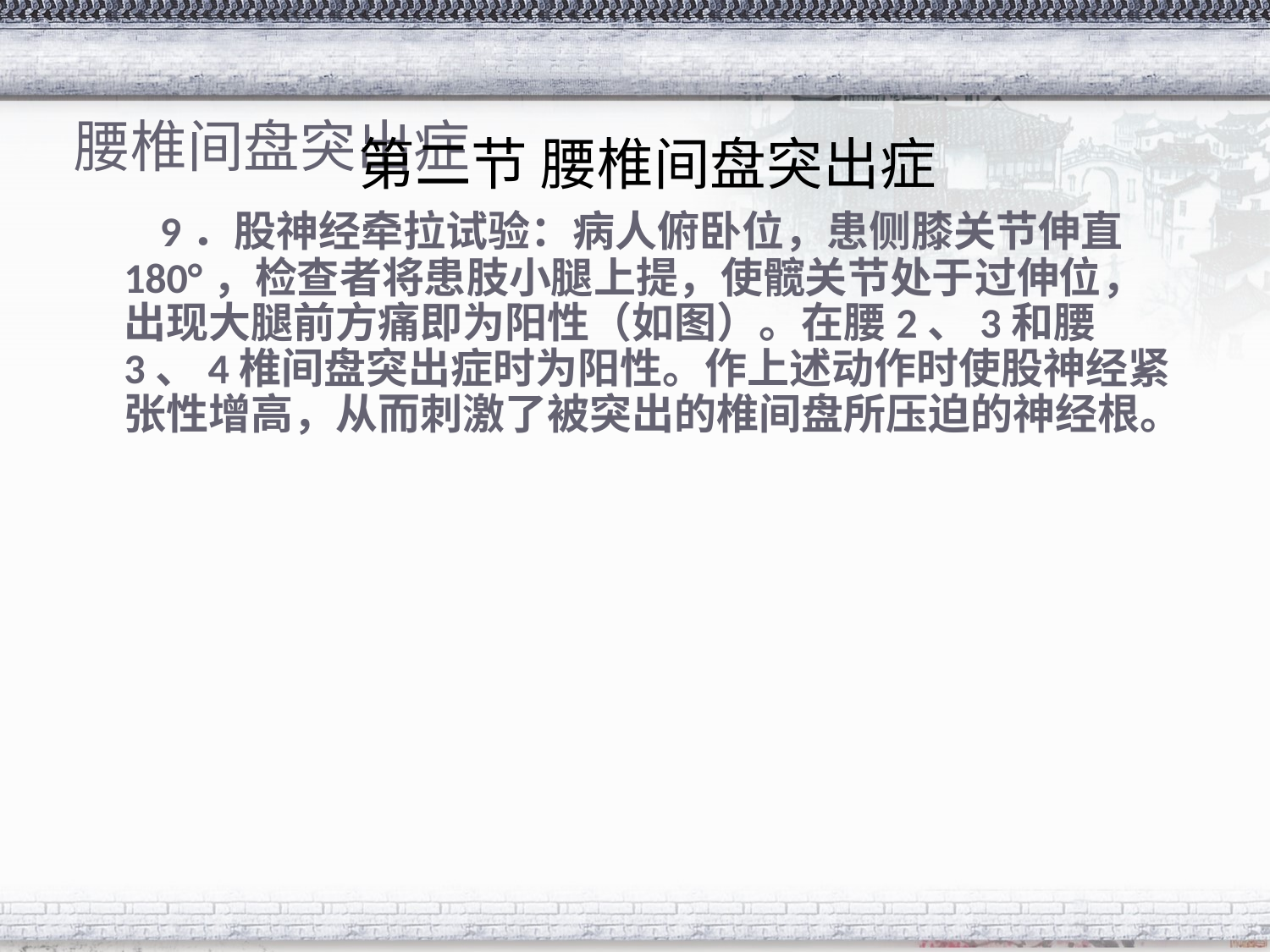

# 腰椎间盘突出症
第二节 腰椎间盘突出症
         9．股神经牵拉试验：病人俯卧位，患侧膝关节伸直180°，检查者将患肢小腿上提，使髋关节处于过伸位，出现大腿前方痛即为阳性（如图）。在腰2、3和腰3、4椎间盘突出症时为阳性。作上述动作时使股神经紧张性增高，从而刺激了被突出的椎间盘所压迫的神经根。